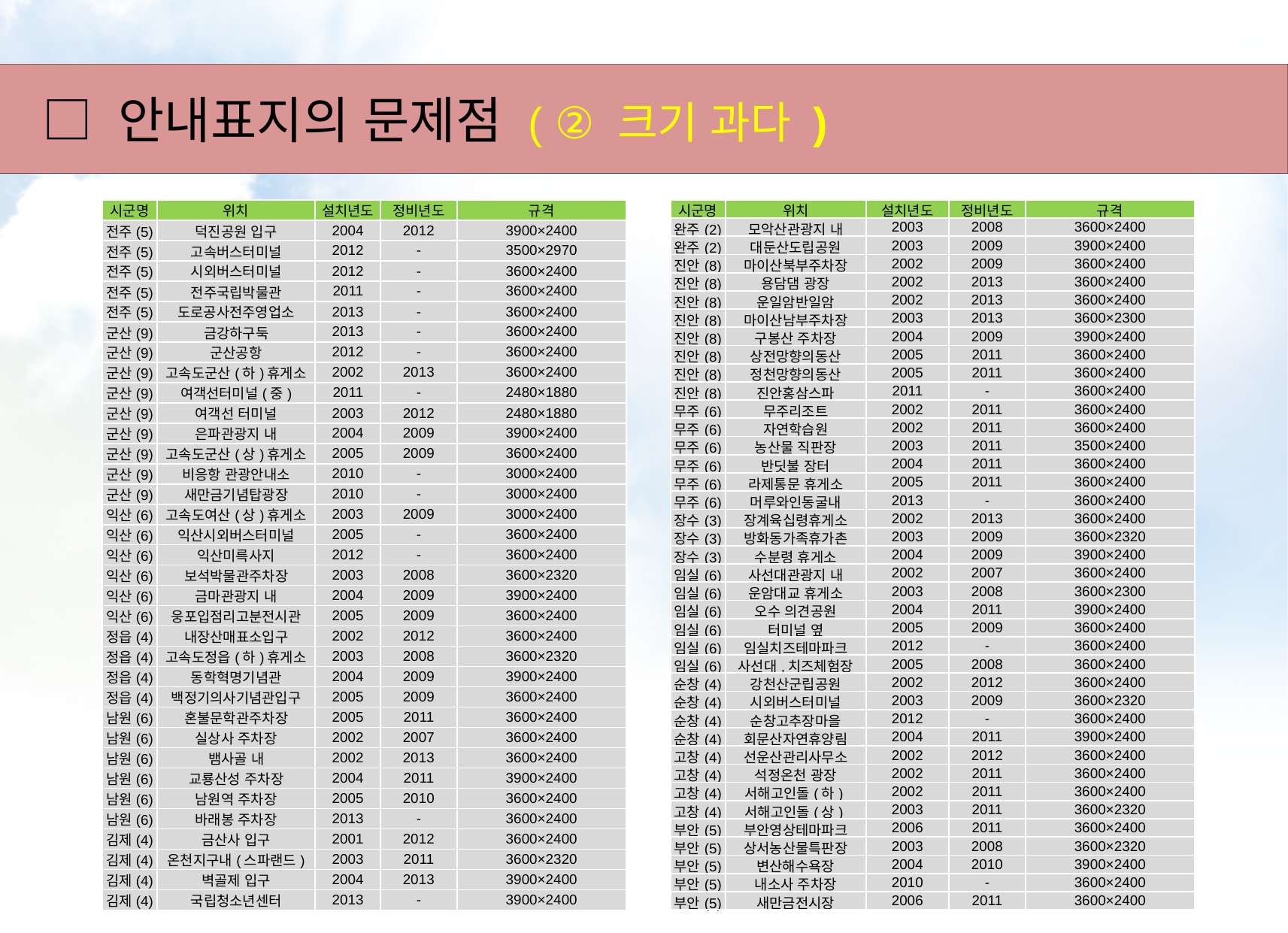

크기 과다
안내문안 과다
일본
일본
미국
미국
재질
화살표 (종류와 생략)
본문 표기 순서
색상
국가 표준 그래픽 심볼 (=공공안내 그림표지/픽토그램)
국가 표준 그래픽 심볼 (=공공안내 그림표지/픽토그램)
□ 안내표지의 문제점 ( ② 크기 과다 )
| 시군명 | 위치 | 설치년도 | 정비년도 | 규격 |
| --- | --- | --- | --- | --- |
| 전주(5) | 덕진공원 입구 | 2004 | 2012 | 3900×2400 |
| 전주(5) | 고속버스터미널 | 2012 | - | 3500×2970 |
| 전주(5) | 시외버스터미널 | 2012 | - | 3600×2400 |
| 전주(5) | 전주국립박물관 | 2011 | - | 3600×2400 |
| 전주(5) | 도로공사전주영업소 | 2013 | - | 3600×2400 |
| 군산(9) | 금강하구둑 | 2013 | - | 3600×2400 |
| 군산(9) | 군산공항 | 2012 | - | 3600×2400 |
| 군산(9) | 고속도군산(하)휴게소 | 2002 | 2013 | 3600×2400 |
| 군산(9) | 여객선터미널(중) | 2011 | - | 2480×1880 |
| 군산(9) | 여객선 터미널 | 2003 | 2012 | 2480×1880 |
| 군산(9) | 은파관광지 내 | 2004 | 2009 | 3900×2400 |
| 군산(9) | 고속도군산(상)휴게소 | 2005 | 2009 | 3600×2400 |
| 군산(9) | 비응항 관광안내소 | 2010 | - | 3000×2400 |
| 군산(9) | 새만금기념탑광장 | 2010 | - | 3000×2400 |
| 익산(6) | 고속도여산(상)휴게소 | 2003 | 2009 | 3000×2400 |
| 익산(6) | 익산시외버스터미널 | 2005 | - | 3600×2400 |
| 익산(6) | 익산미륵사지 | 2012 | - | 3600×2400 |
| 익산(6) | 보석박물관주차장 | 2003 | 2008 | 3600×2320 |
| 익산(6) | 금마관광지 내 | 2004 | 2009 | 3900×2400 |
| 익산(6) | 웅포입점리고분전시관 | 2005 | 2009 | 3600×2400 |
| 정읍(4) | 내장산매표소입구 | 2002 | 2012 | 3600×2400 |
| 정읍(4) | 고속도정읍(하)휴게소 | 2003 | 2008 | 3600×2320 |
| 정읍(4) | 동학혁명기념관 | 2004 | 2009 | 3900×2400 |
| 정읍(4) | 백정기의사기념관입구 | 2005 | 2009 | 3600×2400 |
| 남원(6) | 혼불문학관주차장 | 2005 | 2011 | 3600×2400 |
| 남원(6) | 실상사 주차장 | 2002 | 2007 | 3600×2400 |
| 남원(6) | 뱀사골 내 | 2002 | 2013 | 3600×2400 |
| 남원(6) | 교룡산성 주차장 | 2004 | 2011 | 3900×2400 |
| 남원(6) | 남원역 주차장 | 2005 | 2010 | 3600×2400 |
| 남원(6) | 바래봉 주차장 | 2013 | - | 3600×2400 |
| 김제(4) | 금산사 입구 | 2001 | 2012 | 3600×2400 |
| 김제(4) | 온천지구내(스파랜드) | 2003 | 2011 | 3600×2320 |
| 김제(4) | 벽골제 입구 | 2004 | 2013 | 3900×2400 |
| 김제(4) | 국립청소년센터 | 2013 | - | 3900×2400 |
| 시군명 | 위치 | 설치년도 | 정비년도 | 규격 |
| --- | --- | --- | --- | --- |
| 완주(2) | 모악산관광지 내 | 2003 | 2008 | 3600×2400 |
| 완주(2) | 대둔산도립공원 | 2003 | 2009 | 3900×2400 |
| 진안(8) | 마이산북부주차장 | 2002 | 2009 | 3600×2400 |
| 진안(8) | 용담댐 광장 | 2002 | 2013 | 3600×2400 |
| 진안(8) | 운일암반일암 | 2002 | 2013 | 3600×2400 |
| 진안(8) | 마이산남부주차장 | 2003 | 2013 | 3600×2300 |
| 진안(8) | 구봉산 주차장 | 2004 | 2009 | 3900×2400 |
| 진안(8) | 상전망향의동산 | 2005 | 2011 | 3600×2400 |
| 진안(8) | 정천망향의동산 | 2005 | 2011 | 3600×2400 |
| 진안(8) | 진안홍삼스파 | 2011 | - | 3600×2400 |
| 무주(6) | 무주리조트 | 2002 | 2011 | 3600×2400 |
| 무주(6) | 자연학습원 | 2002 | 2011 | 3600×2400 |
| 무주(6) | 농산물 직판장 | 2003 | 2011 | 3500×2400 |
| 무주(6) | 반딧불 장터 | 2004 | 2011 | 3600×2400 |
| 무주(6) | 라제통문 휴게소 | 2005 | 2011 | 3600×2400 |
| 무주(6) | 머루와인동굴내 | 2013 | - | 3600×2400 |
| 장수(3) | 장계육십령휴게소 | 2002 | 2013 | 3600×2400 |
| 장수(3) | 방화동가족휴가촌 | 2003 | 2009 | 3600×2320 |
| 장수(3) | 수분령 휴게소 | 2004 | 2009 | 3900×2400 |
| 임실(6) | 사선대관광지 내 | 2002 | 2007 | 3600×2400 |
| 임실(6) | 운암대교 휴게소 | 2003 | 2008 | 3600×2300 |
| 임실(6) | 오수 의견공원 | 2004 | 2011 | 3900×2400 |
| 임실(6) | 터미널 옆 | 2005 | 2009 | 3600×2400 |
| 임실(6) | 임실치즈테마파크 | 2012 | - | 3600×2400 |
| 임실(6) | 사선대,치즈체험장 | 2005 | 2008 | 3600×2400 |
| 순창(4) | 강천산군립공원 | 2002 | 2012 | 3600×2400 |
| 순창(4) | 시외버스터미널 | 2003 | 2009 | 3600×2320 |
| 순창(4) | 순창고추장마을 | 2012 | - | 3600×2400 |
| 순창(4) | 회문산자연휴양림 | 2004 | 2011 | 3900×2400 |
| 고창(4) | 선운산관리사무소 | 2002 | 2012 | 3600×2400 |
| 고창(4) | 석정온천 광장 | 2002 | 2011 | 3600×2400 |
| 고창(4) | 서해고인돌(하)휴게소 | 2002 | 2011 | 3600×2400 |
| 고창(4) | 서해고인돌(상)휴게소 | 2003 | 2011 | 3600×2320 |
| 부안(5) | 부안영상테마파크 | 2006 | 2011 | 3600×2400 |
| 부안(5) | 상서농산물특판장 | 2003 | 2008 | 3600×2320 |
| 부안(5) | 변산해수욕장 | 2004 | 2010 | 3900×2400 |
| 부안(5) | 내소사 주차장 | 2010 | - | 3600×2400 |
| 부안(5) | 새만금전시장 | 2006 | 2011 | 3600×2400 |